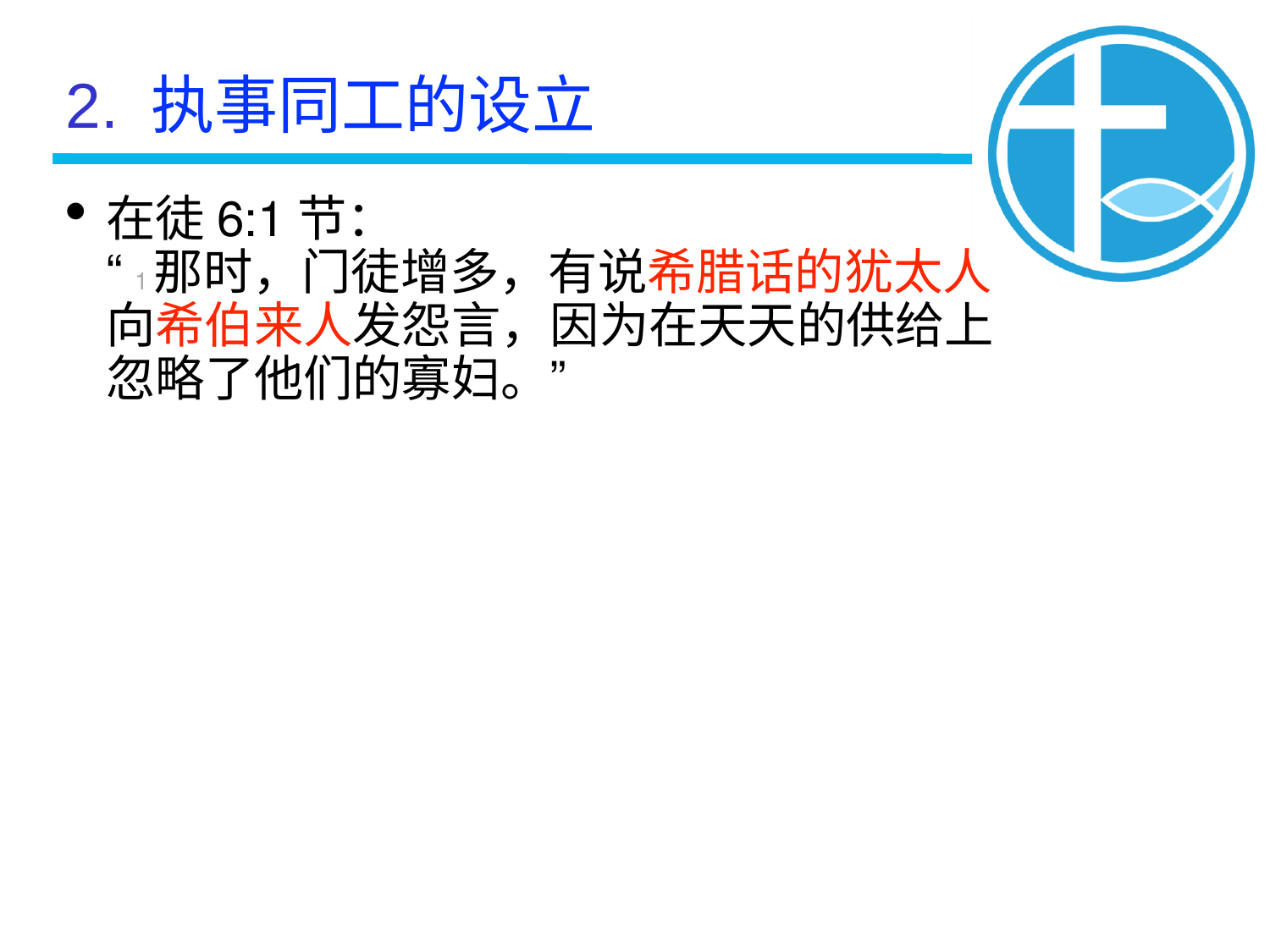

2. 执事同工的设立
在徒6:1节：
“1那时，门徒增多，有说希腊话的犹太人向希伯来人发怨言，因为在天天的供给上忽略了他们的寡妇。”